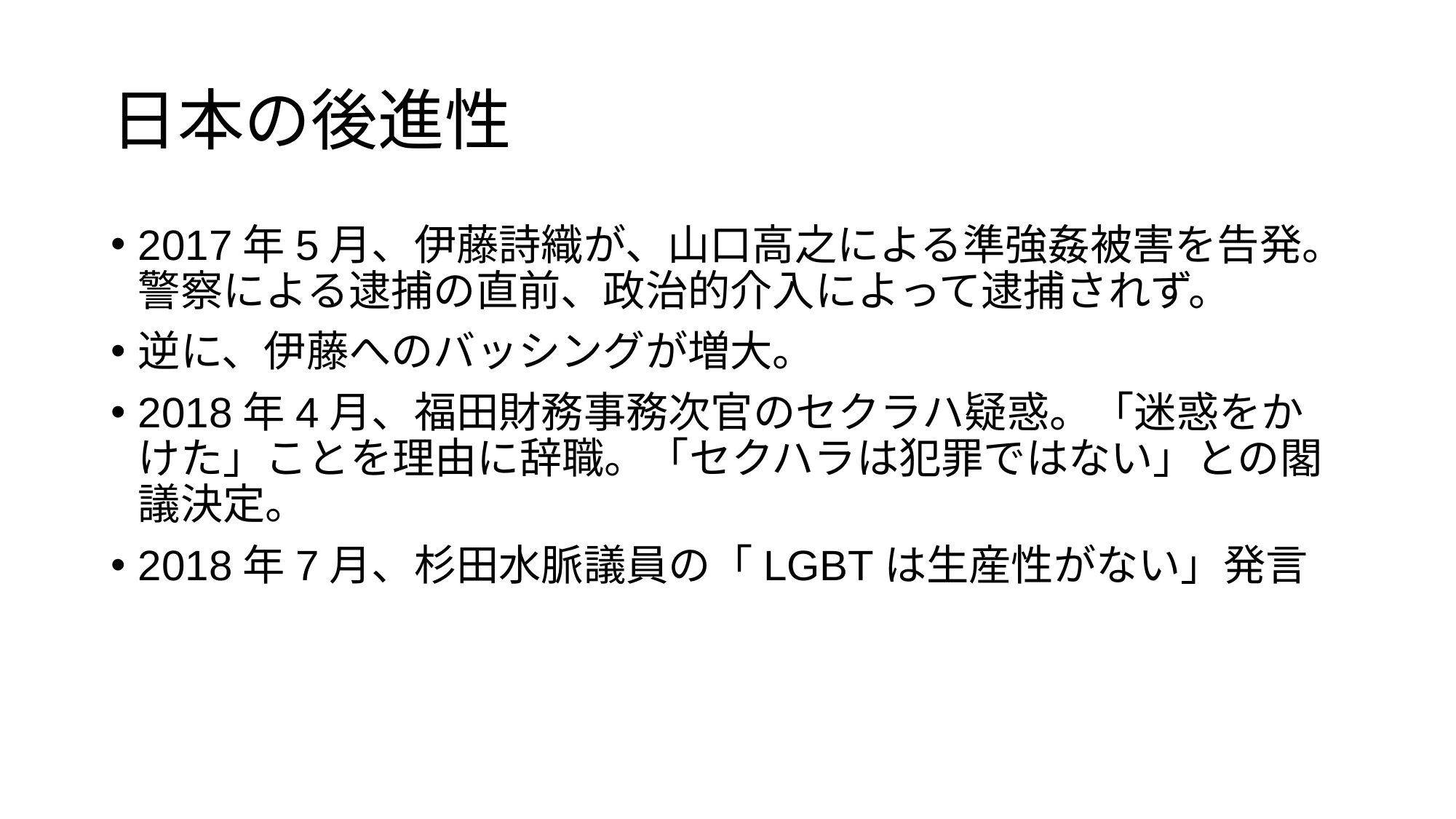

# 日本の後進性
2017年5月、伊藤詩織が、山口高之による準強姦被害を告発。警察による逮捕の直前、政治的介入によって逮捕されず。
逆に、伊藤へのバッシングが増大。
2018年4月、福田財務事務次官のセクラハ疑惑。「迷惑をかけた」ことを理由に辞職。「セクハラは犯罪ではない」との閣議決定。
2018年7月、杉田水脈議員の「LGBTは生産性がない」発言